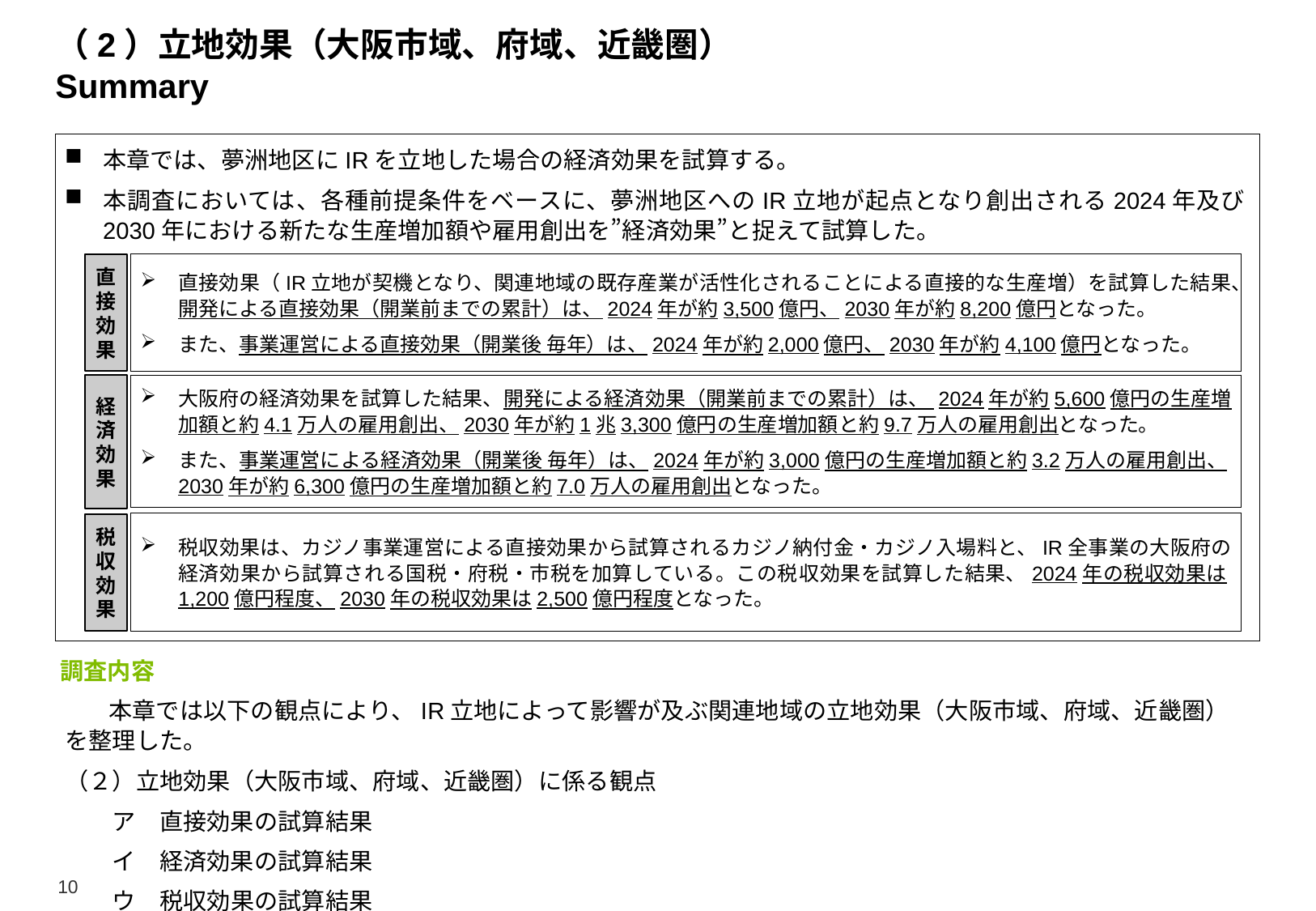

# （2）立地効果（大阪市域、府域、近畿圏） Summary
本章では、夢洲地区にIRを立地した場合の経済効果を試算する。
本調査においては、各種前提条件をベースに、夢洲地区へのIR立地が起点となり創出される2024年及び2030年における新たな生産増加額や雇用創出を”経済効果”と捉えて試算した。
直接効果
直接効果（IR立地が契機となり、関連地域の既存産業が活性化されることによる直接的な生産増）を試算した結果、開発による直接効果（開業前までの累計）は、2024年が約3,500億円、2030年が約8,200億円となった。
また、事業運営による直接効果（開業後 毎年）は、2024年が約2,000億円、2030年が約4,100億円となった。
経済効果
大阪府の経済効果を試算した結果、開発による経済効果（開業前までの累計）は、 2024年が約5,600億円の生産増加額と約4.1万人の雇用創出、2030年が約1兆3,300億円の生産増加額と約9.7万人の雇用創出となった。
また、事業運営による経済効果（開業後 毎年）は、2024年が約3,000億円の生産増加額と約3.2万人の雇用創出、2030年が約6,300億円の生産増加額と約7.0万人の雇用創出となった。
税収効果は、カジノ事業運営による直接効果から試算されるカジノ納付金・カジノ入場料と、IR全事業の大阪府の経済効果から試算される国税・府税・市税を加算している。この税収効果を試算した結果、2024年の税収効果は1,200億円程度、2030年の税収効果は2,500億円程度となった。
税収効果
調査内容
　　本章では以下の観点により、IR立地によって影響が及ぶ関連地域の立地効果（大阪市域、府域、近畿圏）を整理した。
（２）立地効果（大阪市域、府域、近畿圏）に係る観点
　　ア　直接効果の試算結果
　　イ　経済効果の試算結果
　　ウ　税収効果の試算結果
10